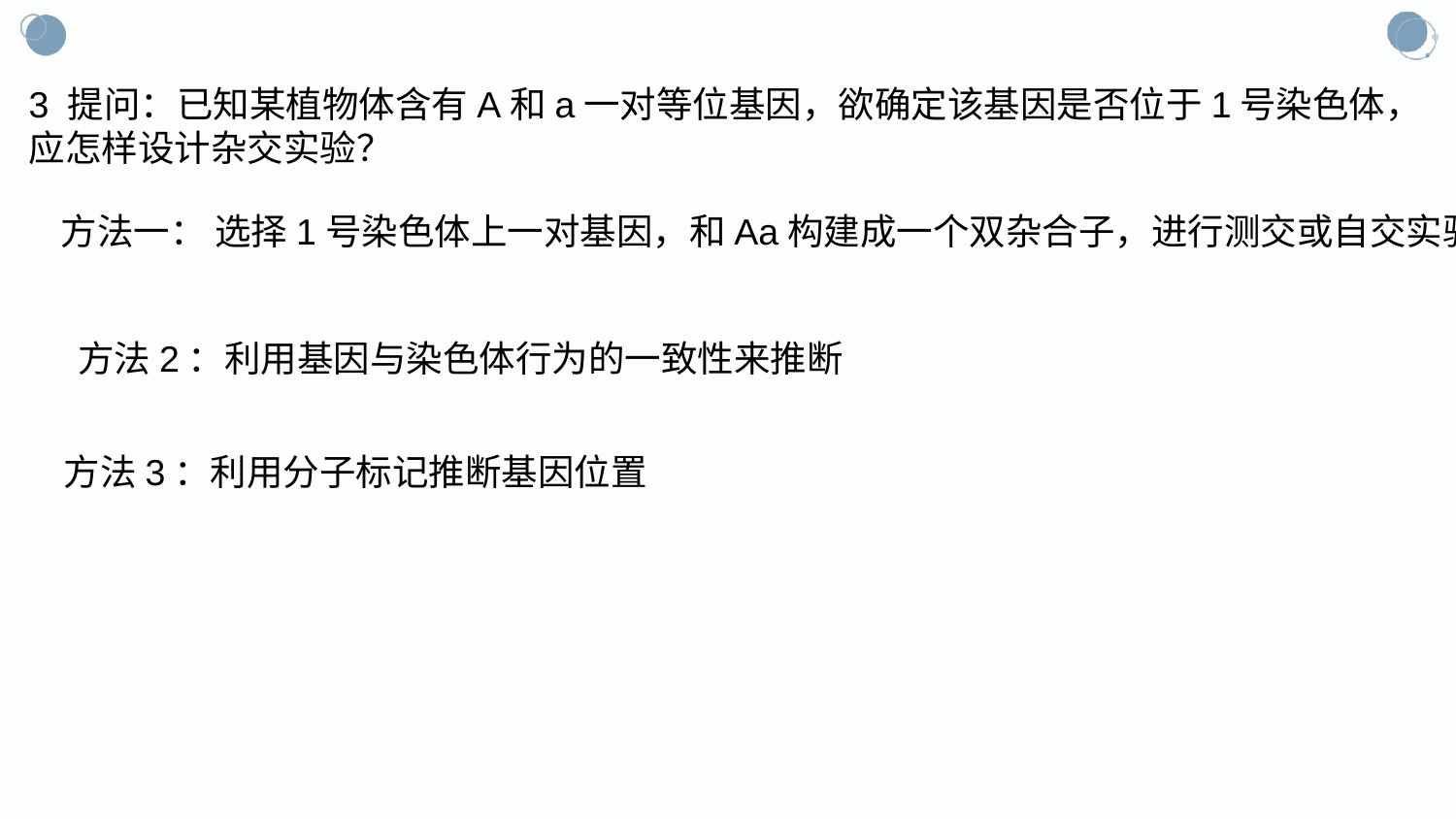

3 提问：已知某植物体含有A和a一对等位基因，欲确定该基因是否位于1号染色体，
应怎样设计杂交实验？
方法一： 选择1号染色体上一对基因，和Aa构建成一个双杂合子，进行测交或自交实验
方法2：利用基因与染色体行为的一致性来推断
方法3：利用分子标记推断基因位置